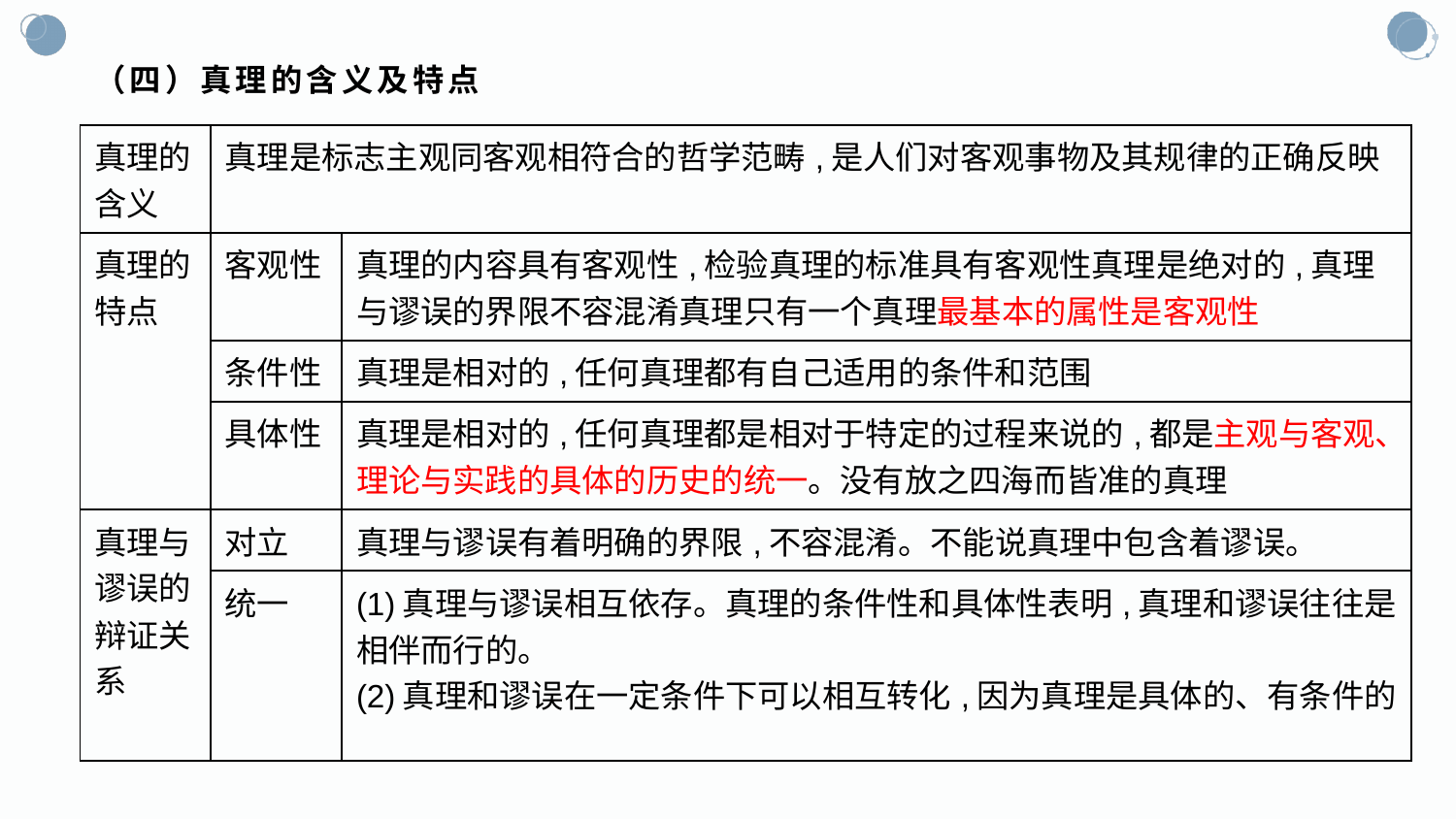

# （四）真理的含义及特点
| 真理的含义 | 真理是标志主观同客观相符合的哲学范畴,是人们对客观事物及其规律的正确反映 |  |
| --- | --- | --- |
| 真理的特点 | 客观性 | 真理的内容具有客观性,检验真理的标准具有客观性真理是绝对的,真理与谬误的界限不容混淆真理只有一个真理最基本的属性是客观性 |
|  | 条件性 | 真理是相对的,任何真理都有自己适用的条件和范围 |
|  | 具体性 | 真理是相对的,任何真理都是相对于特定的过程来说的,都是主观与客观、理论与实践的具体的历史的统一。没有放之四海而皆准的真理 |
| 真理与谬误的 辩证关系 | 对立 | 真理与谬误有着明确的界限,不容混淆。不能说真理中包含着谬误。 |
|  | 统一 | (1)真理与谬误相互依存。真理的条件性和具体性表明,真理和谬误往往是相伴而行的。 (2)真理和谬误在一定条件下可以相互转化,因为真理是具体的、有条件的 |